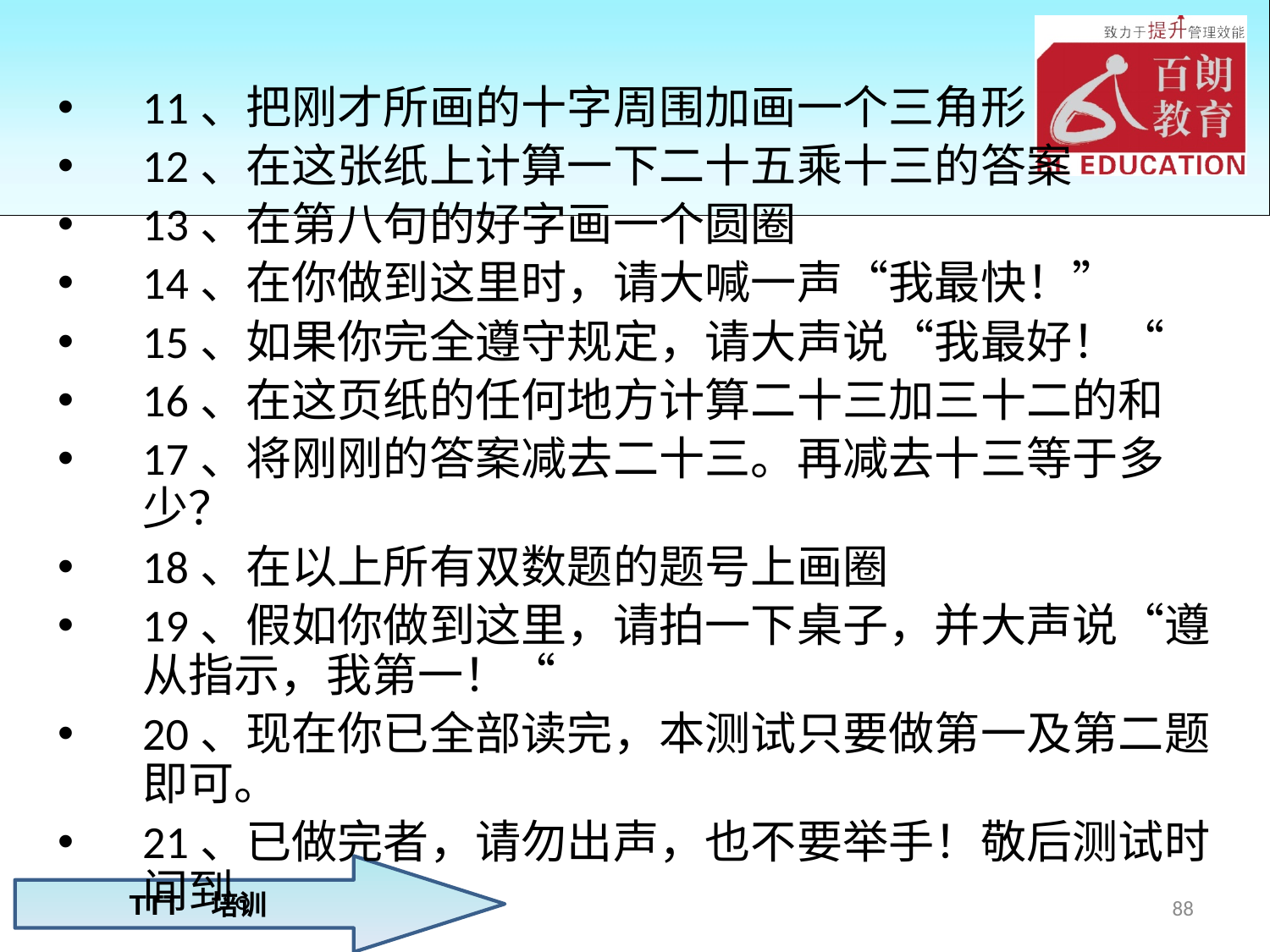

11、把刚才所画的十字周围加画一个三角形
12、在这张纸上计算一下二十五乘十三的答案
13、在第八句的好字画一个圆圈
14、在你做到这里时，请大喊一声“我最快！”
15、如果你完全遵守规定，请大声说“我最好！“
16、在这页纸的任何地方计算二十三加三十二的和
17、将刚刚的答案减去二十三。再减去十三等于多少？
18、在以上所有双数题的题号上画圈
19、假如你做到这里，请拍一下桌子，并大声说“遵从指示，我第一！“
20、现在你已全部读完，本测试只要做第一及第二题即可。
21、已做完者，请勿出声，也不要举手！敬后测试时间到。
88